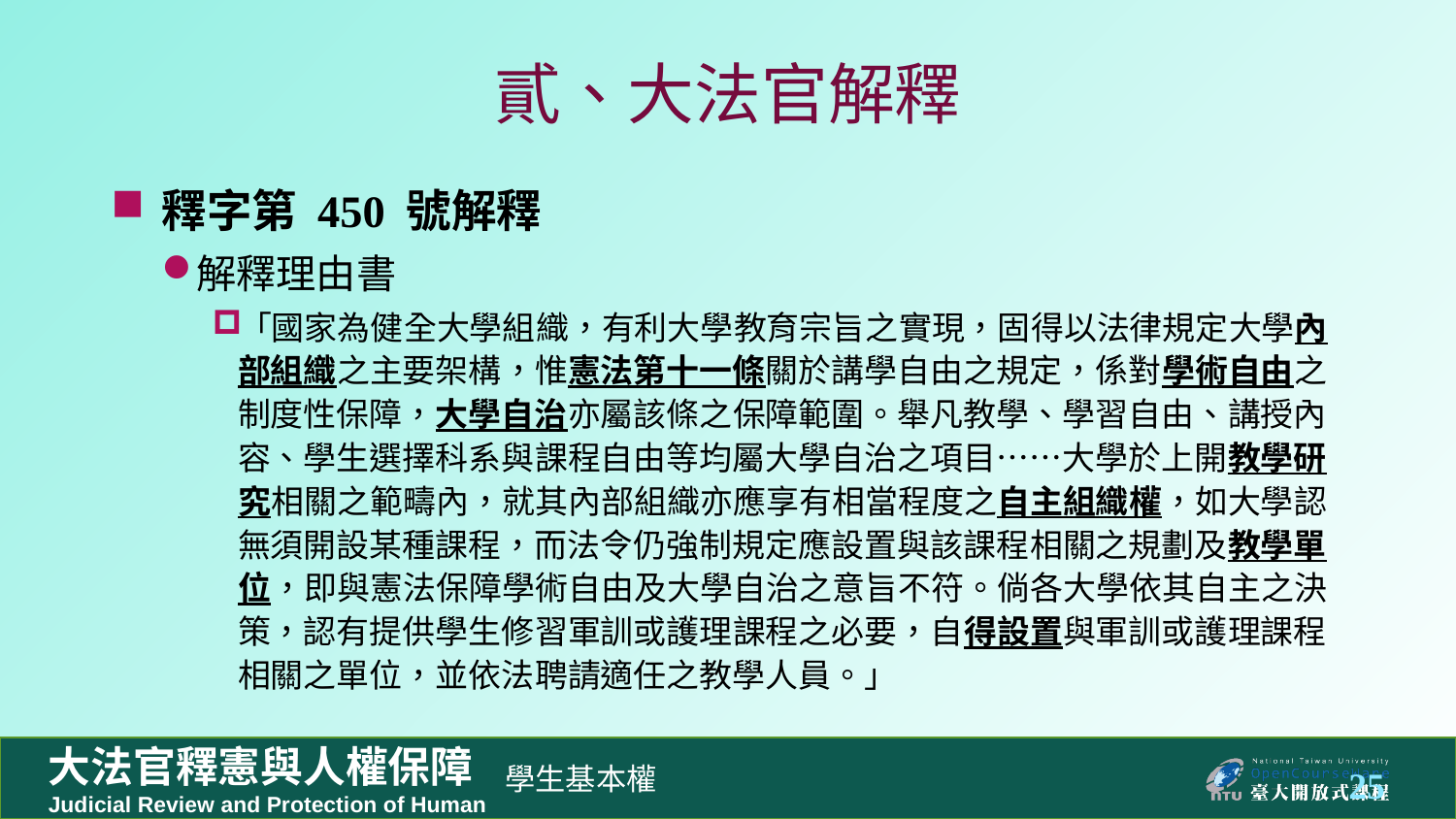

# 貳、大法官解釋
釋字第 450 號解釋
解釋理由書
「國家為健全大學組織，有利大學教育宗旨之實現，固得以法律規定大學內部組織之主要架構，惟憲法第十一條關於講學自由之規定，係對學術自由之制度性保障，大學自治亦屬該條之保障範圍。舉凡教學、學習自由、講授內容、學生選擇科系與課程自由等均屬大學自治之項目……大學於上開教學研究相關之範疇內，就其內部組織亦應享有相當程度之自主組織權，如大學認無須開設某種課程，而法令仍強制規定應設置與該課程相關之規劃及教學單位，即與憲法保障學術自由及大學自治之意旨不符。倘各大學依其自主之決策，認有提供學生修習軍訓或護理課程之必要，自得設置與軍訓或護理課程相關之單位，並依法聘請適任之教學人員。」